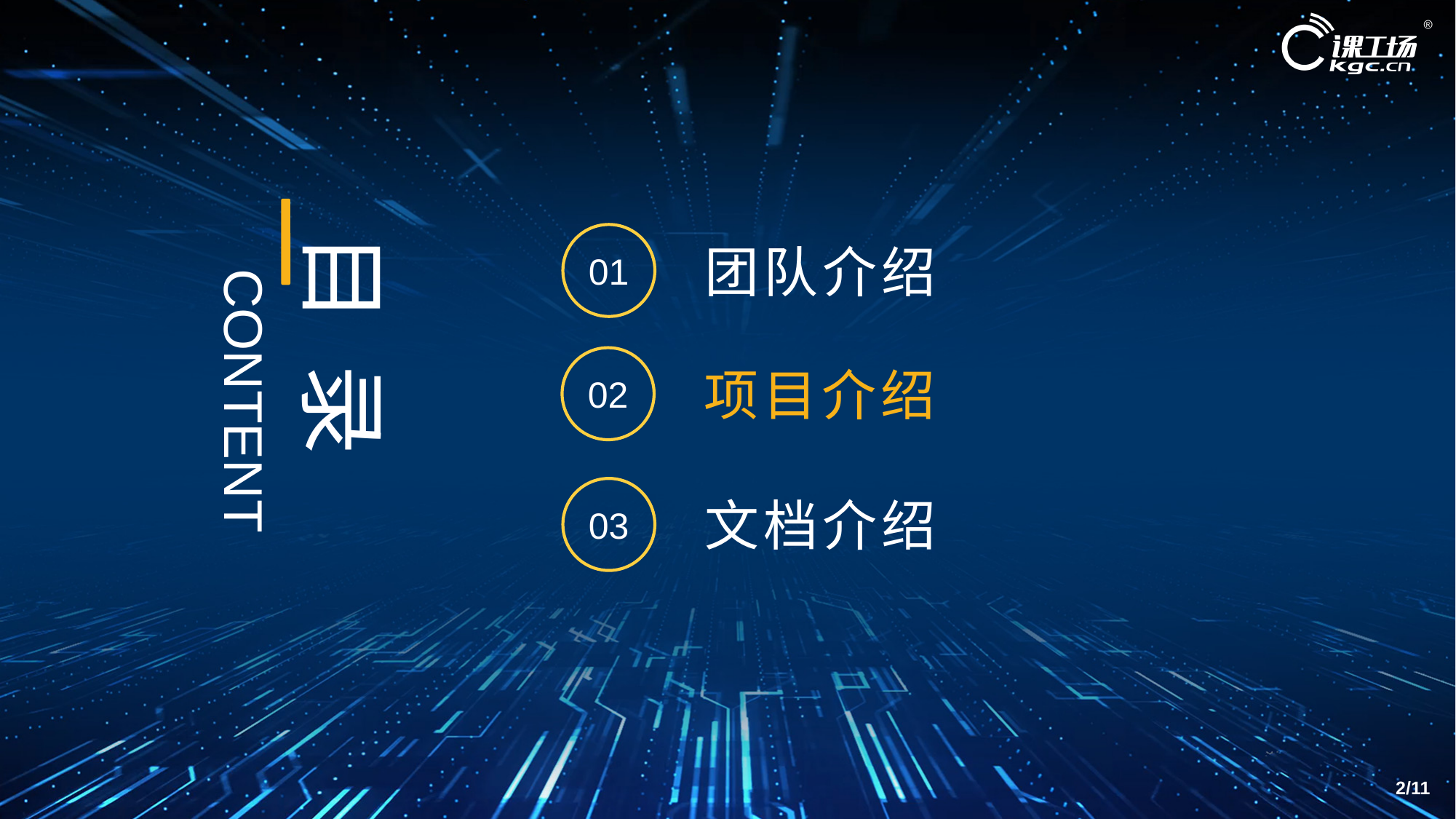

目  录

CONTENT
01
团队介绍
02
项目介绍
03
文档介绍
2/11